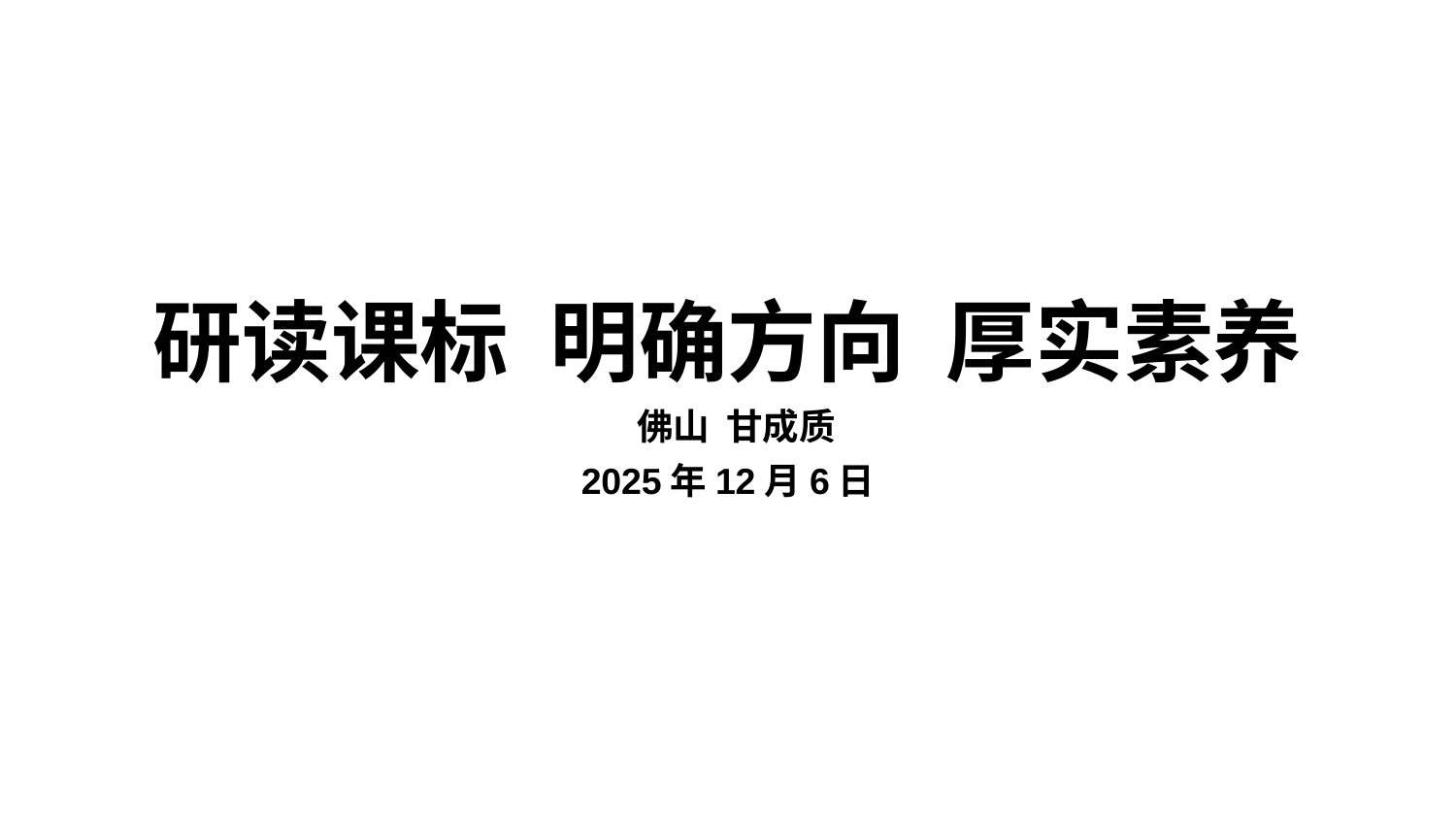

研读课标  明确方向  厚实素养
 佛山  甘成质
2025年12月6日

举办地点：顺德一中
2024-9-25